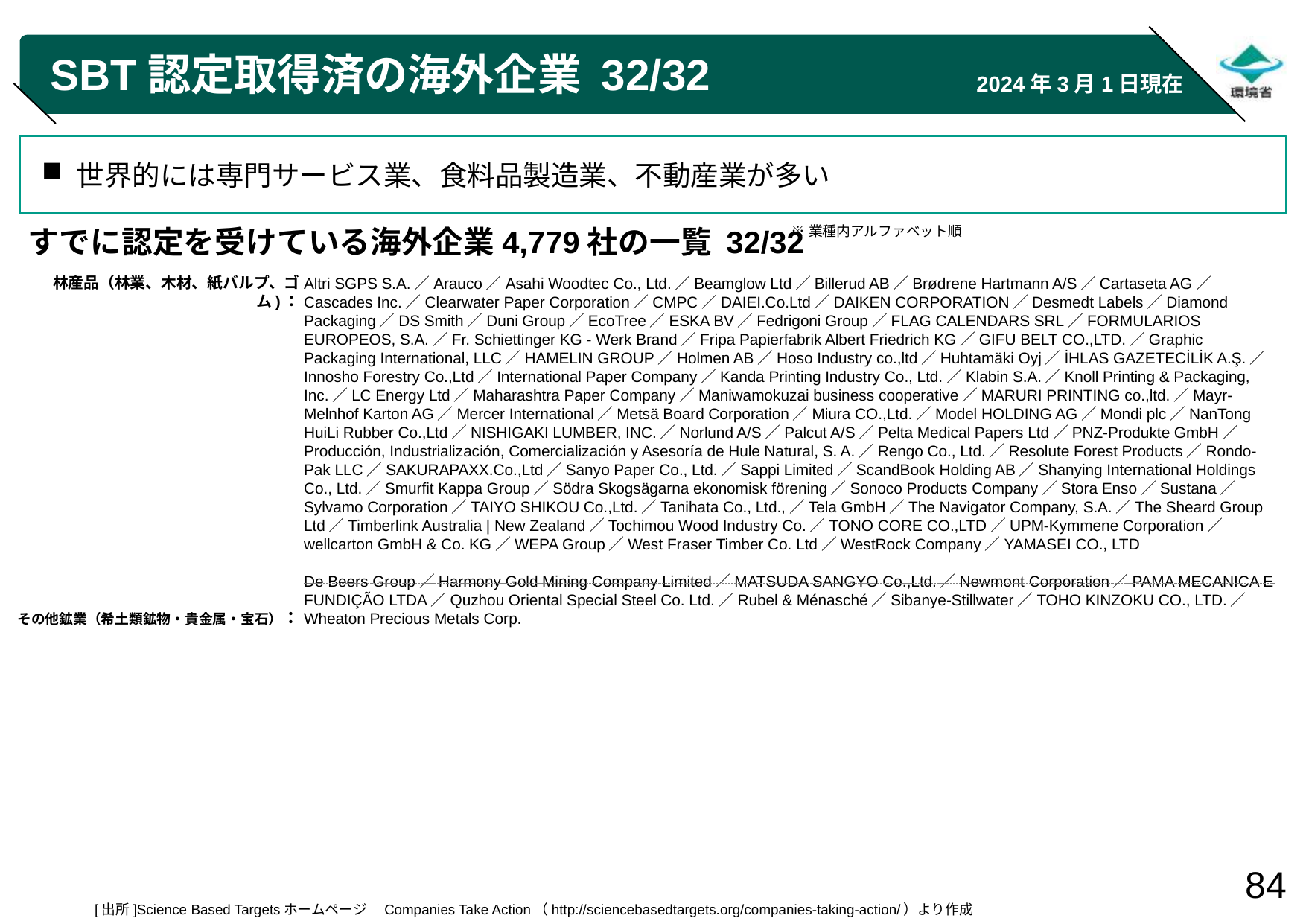

# SBT認定取得済の海外企業 32/32
2024年3月1日現在
世界的には専門サービス業、食料品製造業、不動産業が多い
※業種内アルファベット順
すでに認定を受けている海外企業4,779社の一覧 32/32
林産品（林業、木材、紙バルプ、ゴム)：

その他鉱業（希土類鉱物・貴金属・宝石）：

Altri SGPS S.A.／Arauco／Asahi Woodtec Co., Ltd.／Beamglow Ltd／Billerud AB／Brødrene Hartmann A/S／Cartaseta AG／Cascades Inc.／Clearwater Paper Corporation／CMPC／DAIEI.Co.Ltd／DAIKEN CORPORATION／Desmedt Labels／Diamond Packaging／DS Smith／Duni Group／EcoTree／ESKA BV／Fedrigoni Group／FLAG CALENDARS SRL／FORMULARIOS EUROPEOS, S.A.／Fr. Schiettinger KG - Werk Brand／Fripa Papierfabrik Albert Friedrich KG／GIFU BELT CO.,LTD.／Graphic Packaging International, LLC／HAMELIN GROUP／Holmen AB／Hoso Industry co.,ltd／Huhtamäki Oyj／İHLAS GAZETECİLİK A.Ş.／Innosho Forestry Co.,Ltd／International Paper Company／Kanda Printing Industry Co., Ltd.／Klabin S.A.／Knoll Printing & Packaging, Inc.／LC Energy Ltd／Maharashtra Paper Company／Maniwamokuzai business cooperative／MARURI PRINTING co.,ltd.／Mayr-Melnhof Karton AG／Mercer International／Metsä Board Corporation／Miura CO.,Ltd.／Model HOLDING AG／Mondi plc／NanTong HuiLi Rubber Co.,Ltd／NISHIGAKI LUMBER, INC.／Norlund A/S／Palcut A/S／Pelta Medical Papers Ltd／PNZ-Produkte GmbH／Producción, Industrialización, Comercialización y Asesoría de Hule Natural, S. A.／Rengo Co., Ltd.／Resolute Forest Products／Rondo-Pak LLC／SAKURAPAXX.Co.,Ltd／Sanyo Paper Co., Ltd.／Sappi Limited／ScandBook Holding AB／Shanying International Holdings Co., Ltd.／Smurfit Kappa Group／Södra Skogsägarna ekonomisk förening／Sonoco Products Company／Stora Enso／Sustana／Sylvamo Corporation／TAIYO SHIKOU Co.,Ltd.／Tanihata Co., Ltd.,／Tela GmbH／The Navigator Company, S.A.／The Sheard Group Ltd／Timberlink Australia | New Zealand／Tochimou Wood Industry Co.／TONO CORE CO.,LTD／UPM-Kymmene Corporation／wellcarton GmbH & Co. KG／WEPA Group／West Fraser Timber Co. Ltd／WestRock Company／YAMASEI CO., LTD

De Beers Group／Harmony Gold Mining Company Limited／MATSUDA SANGYO Co.,Ltd.／Newmont Corporation／PAMA MECANICA E FUNDIÇÃO LTDA／Quzhou Oriental Special Steel Co. Ltd.／Rubel & Ménasché／Sibanye-Stillwater／TOHO KINZOKU CO., LTD.／Wheaton Precious Metals Corp.

[出所]Science Based Targetsホームページ　Companies Take Action（http://sciencebasedtargets.org/companies-taking-action/）より作成